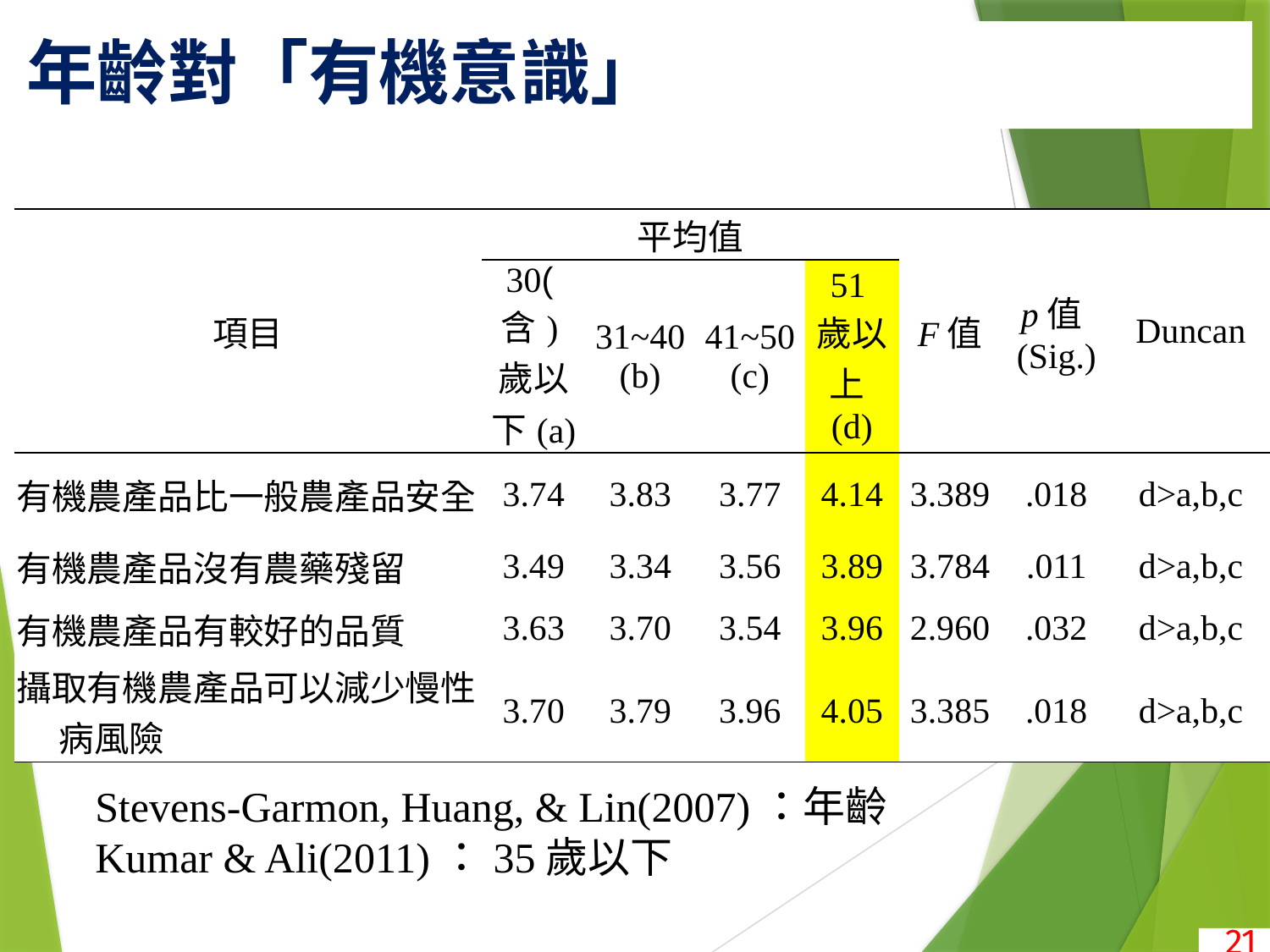

# 年齡對「有機意識」
| 項目 | 平均值 |  |  |  | F值 | p值(Sig.) | Duncan |
| --- | --- | --- | --- | --- | --- | --- | --- |
|  | 30(含)歲以下(a) | 31~40(b) | 41~50(c) | 51歲以上(d) |  |  |  |
| 有機農產品比一般農產品安全 | 3.74 | 3.83 | 3.77 | 4.14 | 3.389 | .018 | d>a,b,c |
| 有機農產品沒有農藥殘留 | 3.49 | 3.34 | 3.56 | 3.89 | 3.784 | .011 | d>a,b,c |
| 有機農產品有較好的品質 | 3.63 | 3.70 | 3.54 | 3.96 | 2.960 | .032 | d>a,b,c |
| 攝取有機農產品可以減少慢性病風險 | 3.70 | 3.79 | 3.96 | 4.05 | 3.385 | .018 | d>a,b,c |
Stevens-Garmon, Huang, & Lin(2007)：年齡
Kumar & Ali(2011)：35歲以下

21